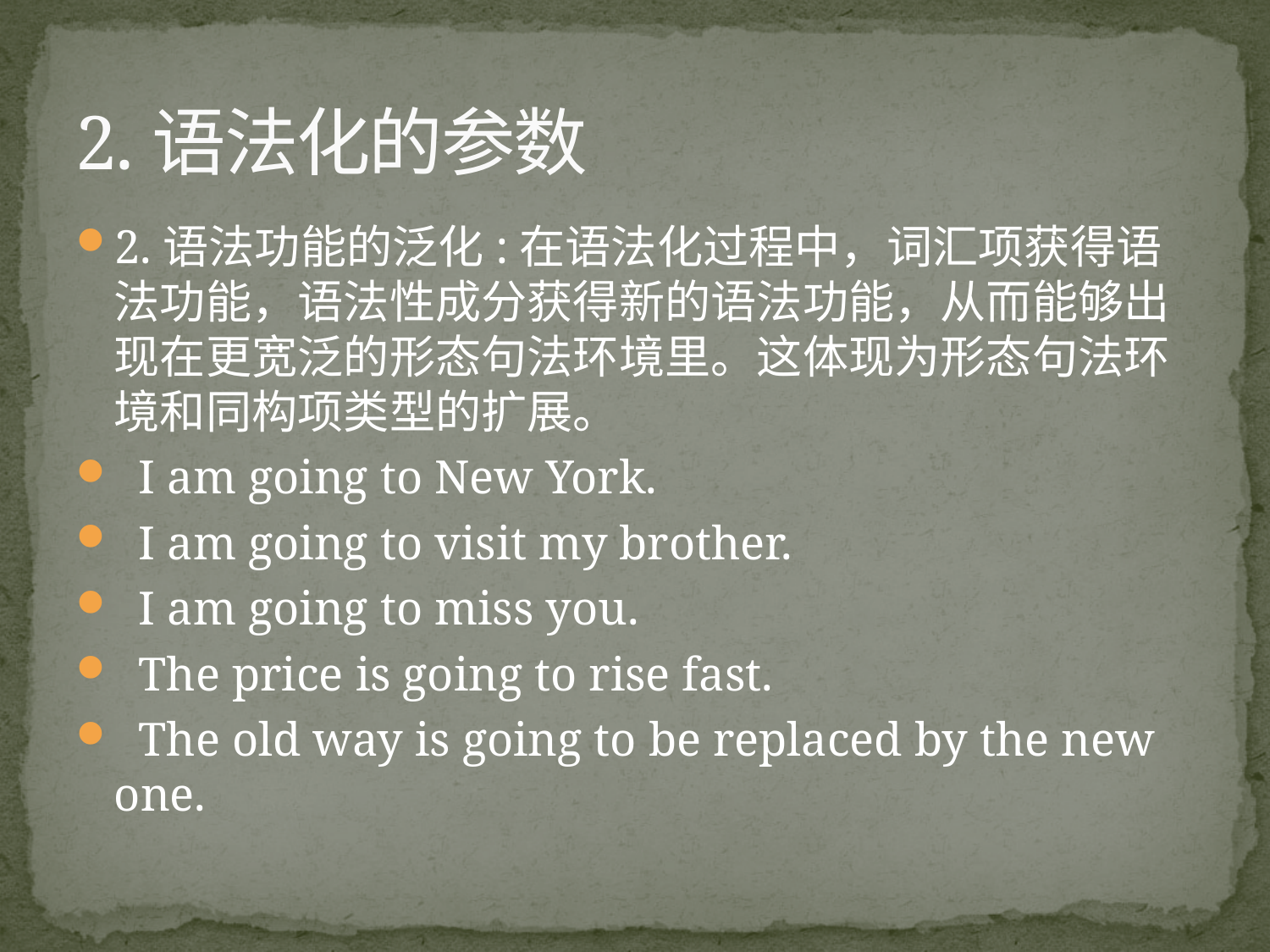

# 2.语法化的参数
2.语法功能的泛化:在语法化过程中，词汇项获得语法功能，语法性成分获得新的语法功能，从而能够出现在更宽泛的形态句法环境里。这体现为形态句法环境和同构项类型的扩展。
  I am going to New York.
  I am going to visit my brother.
  I am going to miss you.
  The price is going to rise fast.
  The old way is going to be replaced by the new one.